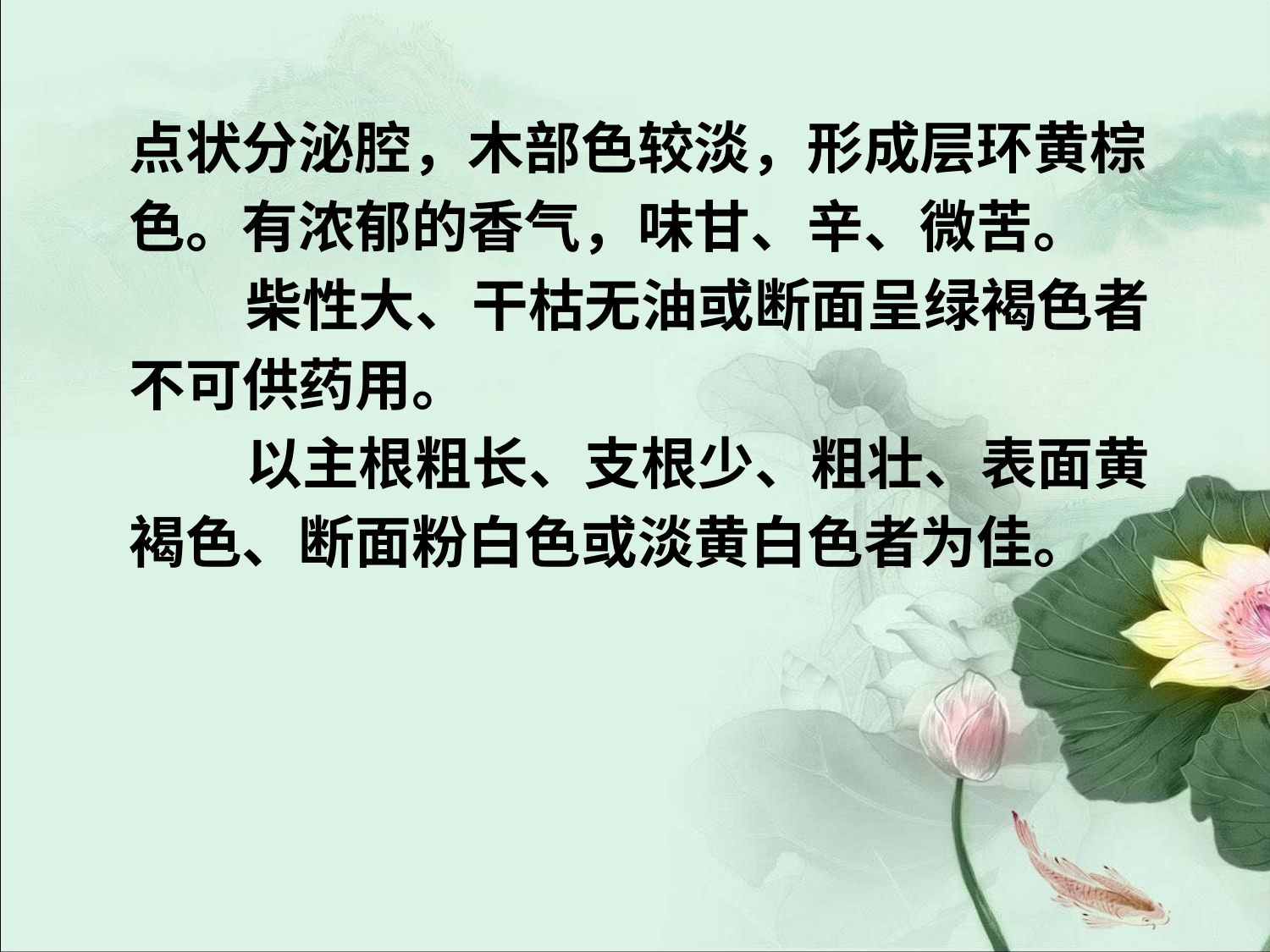

#
点状分泌腔，木部色较淡，形成层环黄棕
色。有浓郁的香气，味甘、辛、微苦。
        柴性大、干枯无油或断面呈绿褐色者
不可供药用。
        以主根粗长、支根少、粗壮、表面黄
褐色、断面粉白色或淡黄白色者为佳。